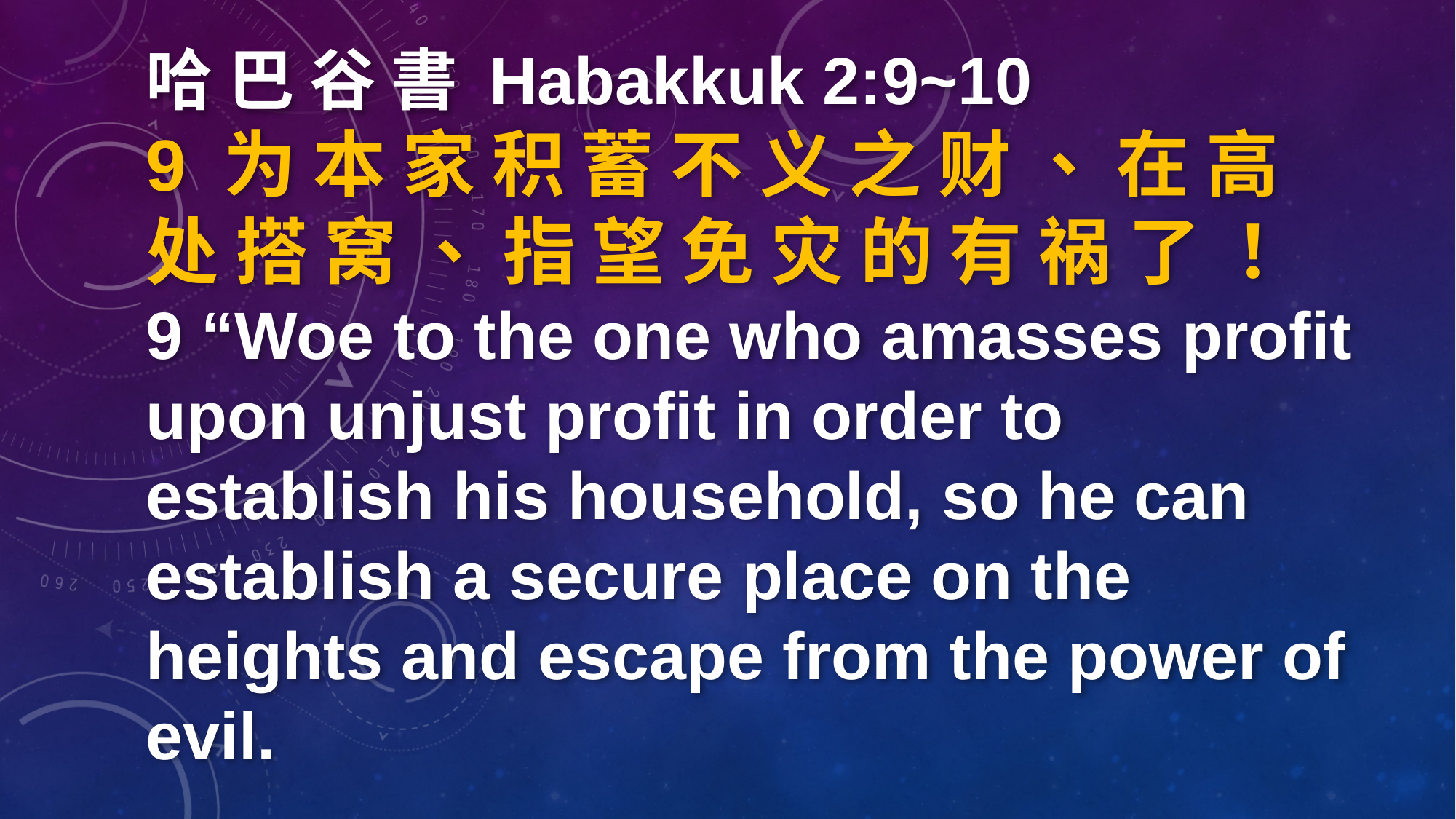

哈 巴 谷 書 Habakkuk 2:9~10
9 为 本 家 积 蓄 不 义 之 财 、 在 高 处 搭 窝 、 指 望 免 灾 的 有 祸 了 ！
9 “Woe to the one who amasses profit upon unjust profit in order to establish his household, so he can establish a secure place on the heights and escape from the power of evil.